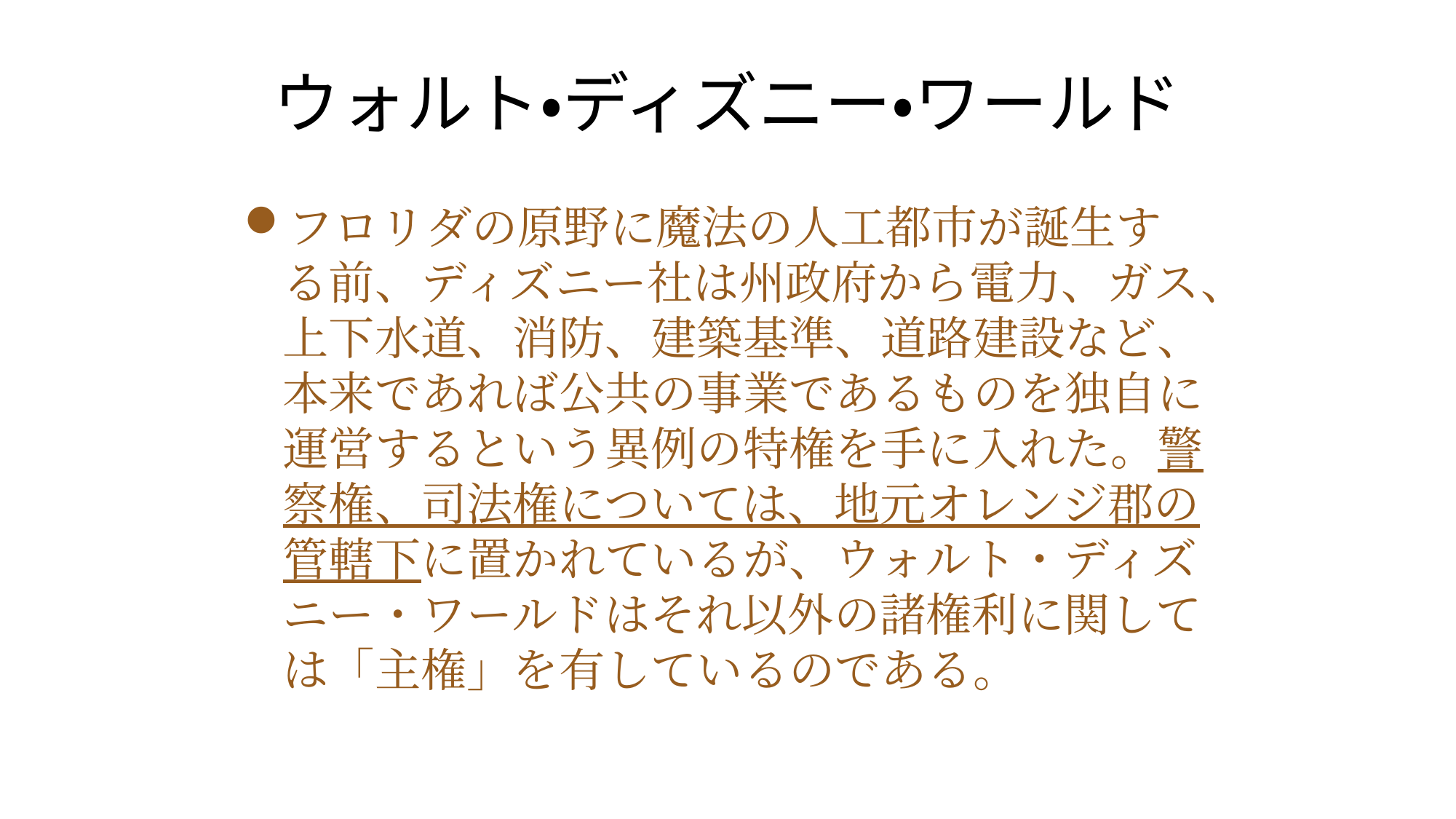

# ウォルト・ディズニー・ワールド
フロリダの原野に魔法の人工都市が誕生する前、ディズニー社は州政府から電力、ガス、上下水道、消防、建築基準、道路建設など、本来であれば公共の事業であるものを独自に運営するという異例の特権を手に入れた。警察権、司法権については、地元オレンジ郡の管轄下に置かれているが、ウォルト・ディズニー・ワールドはそれ以外の諸権利に関しては「主権」を有しているのである。